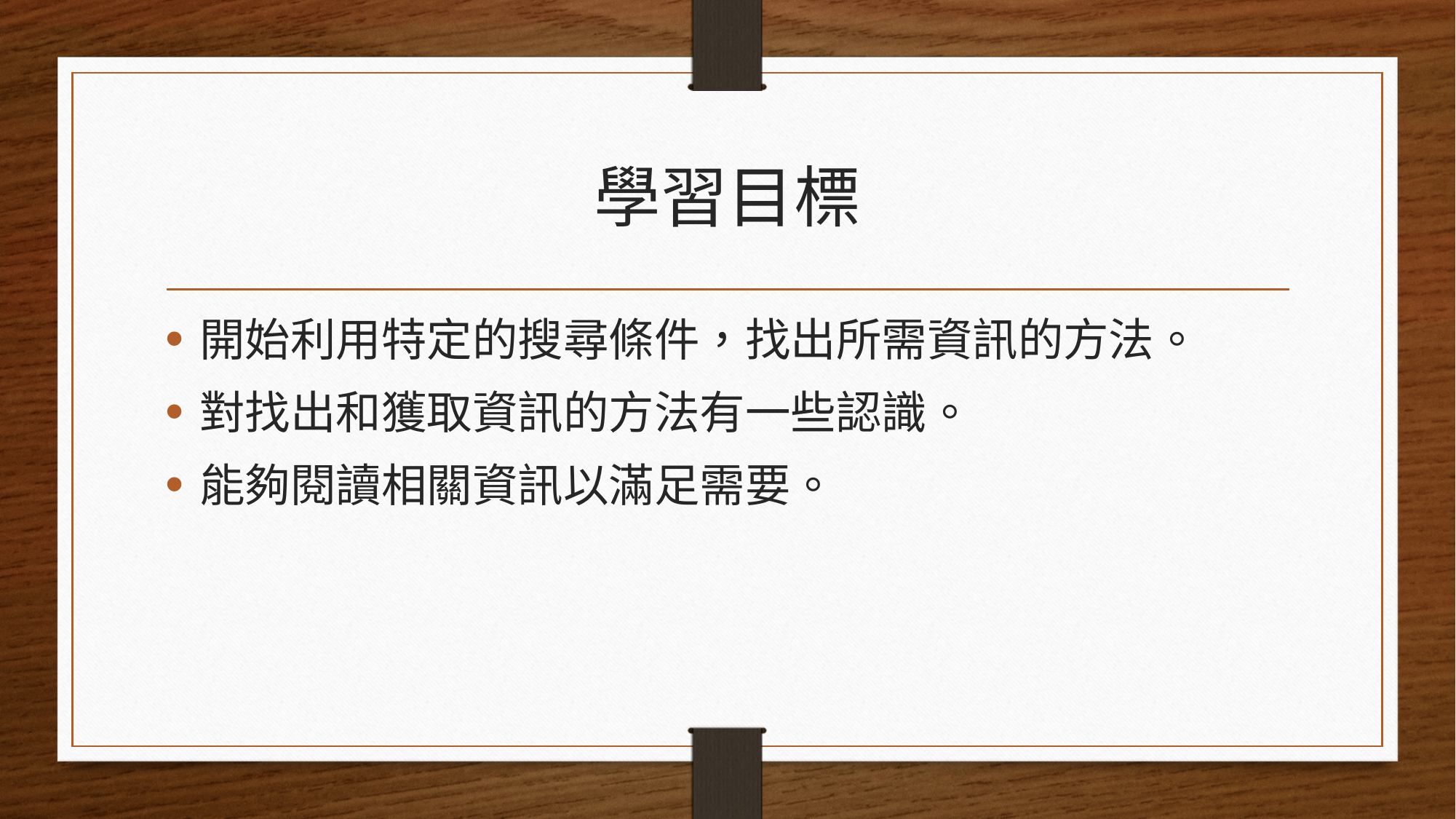

# 學習目標
開始利用特定的搜尋條件，找出所需資訊的方法。
對找出和獲取資訊的方法有一些認識。
能夠閱讀相關資訊以滿足需要。